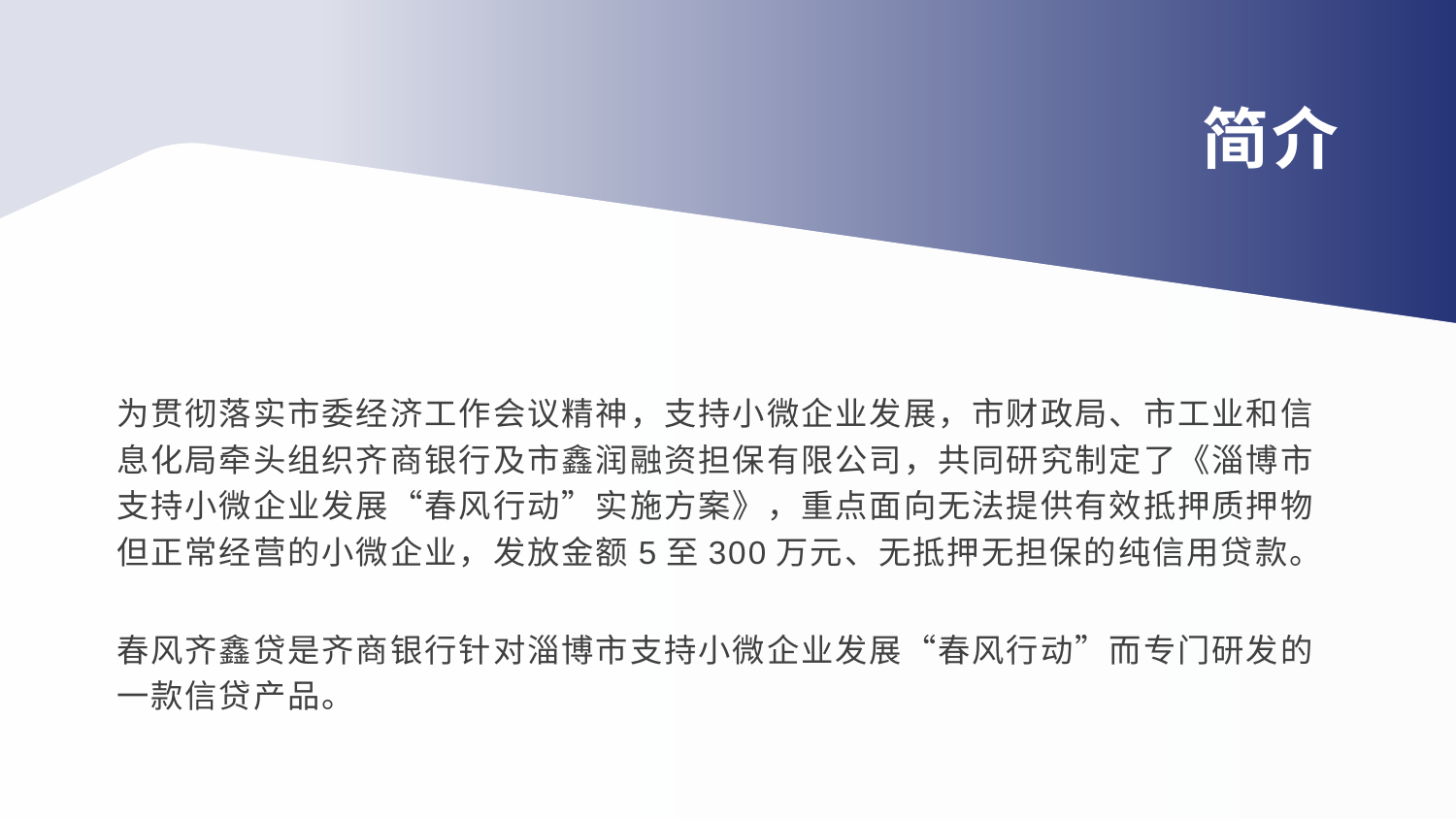

简介

为贯彻落实市委经济工作会议精神，支持小微企业发展，市财政局、市工业和信息化局牵头组织齐商银行及市鑫润融资担保有限公司，共同研究制定了《淄博市支持小微企业发展“春风行动”实施方案》，重点面向无法提供有效抵押质押物但正常经营的小微企业，发放金额5至300万元、无抵押无担保的纯信用贷款。
春风齐鑫贷是齐商银行针对淄博市支持小微企业发展“春风行动”而专门研发的一款信贷产品。